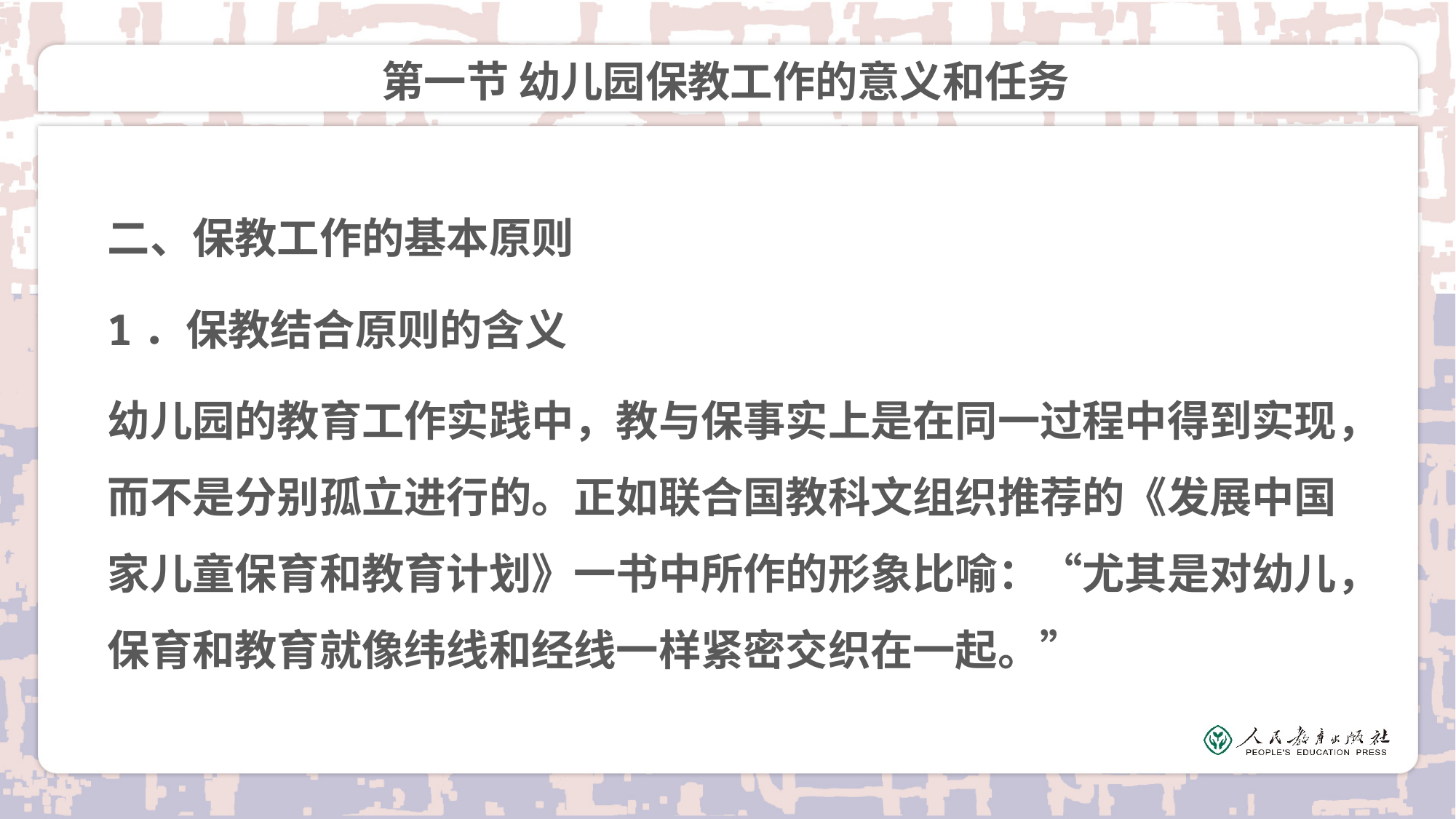

# 第一节 幼儿园保教工作的意义和任务
二、保教工作的基本原则
1．保教结合原则的含义
幼儿园的教育工作实践中，教与保事实上是在同一过程中得到实现，而不是分别孤立进行的。正如联合国教科文组织推荐的《发展中国家儿童保育和教育计划》一书中所作的形象比喻：“尤其是对幼儿，保育和教育就像纬线和经线一样紧密交织在一起。”